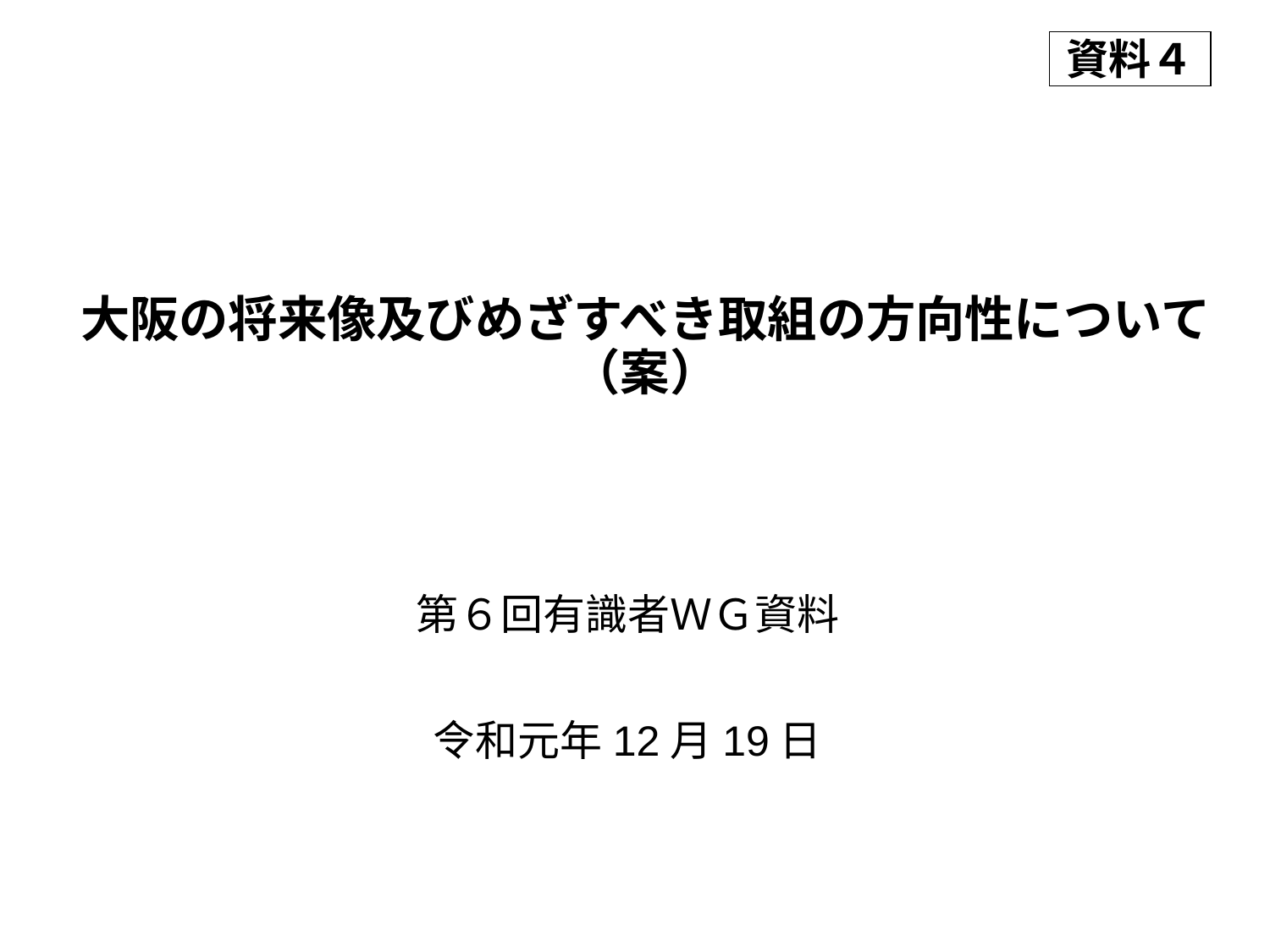

資料４
# 大阪の将来像及びめざすべき取組の方向性について（案）
第６回有識者ＷＧ資料

令和元年12月19日